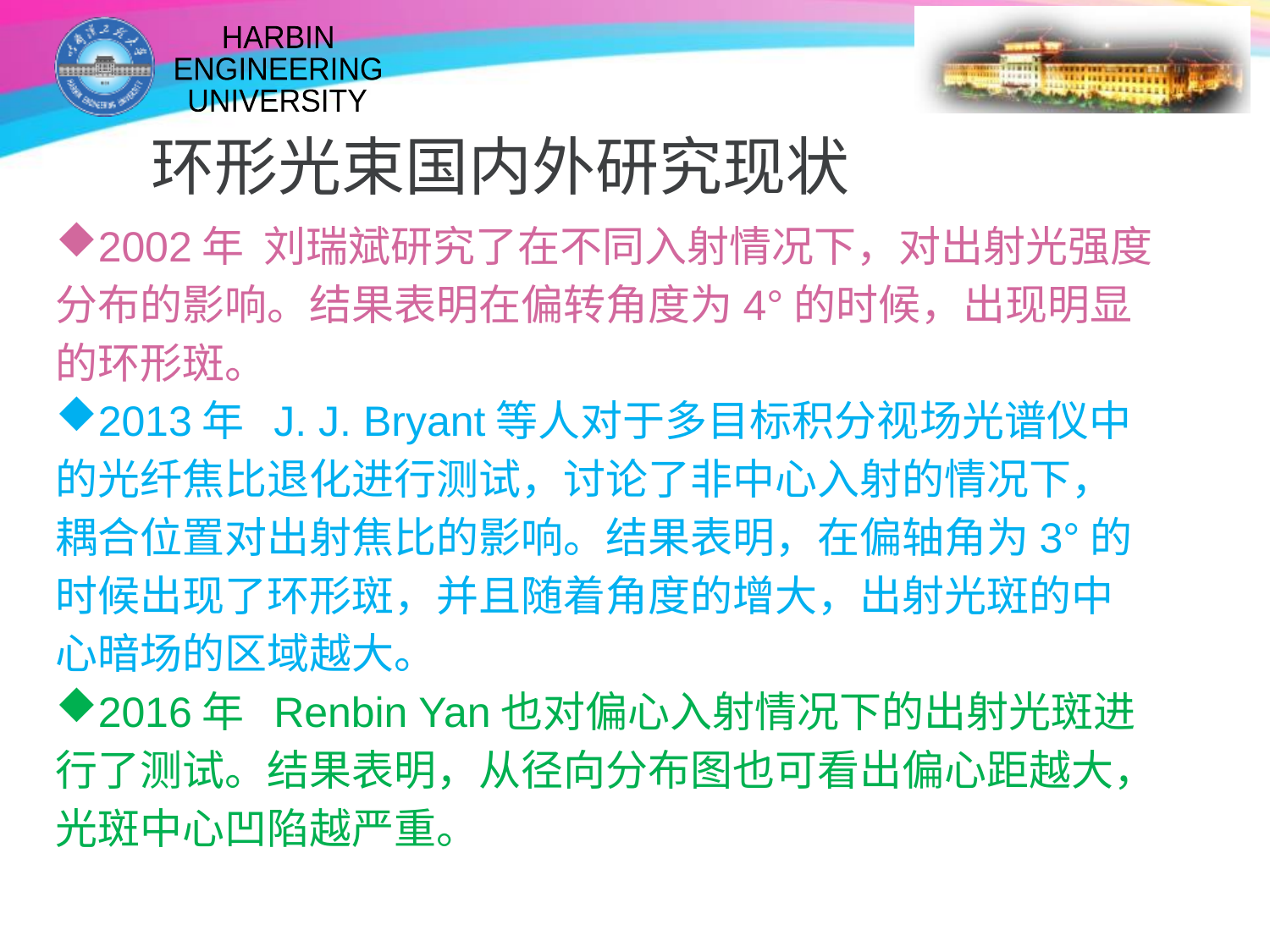

环形光束国内外研究现状
2002年  刘瑞斌研究了在不同入射情况下，对出射光强度分布的影响。结果表明在偏转角度为4°的时候，出现明显的环形斑。
2013年  J. J. Bryant等人对于多目标积分视场光谱仪中的光纤焦比退化进行测试，讨论了非中心入射的情况下，耦合位置对出射焦比的影响。结果表明，在偏轴角为3°的时候出现了环形斑，并且随着角度的增大，出射光斑的中心暗场的区域越大。
2016年  Renbin Yan也对偏心入射情况下的出射光斑进行了测试。结果表明，从径向分布图也可看出偏心距越大，光斑中心凹陷越严重。